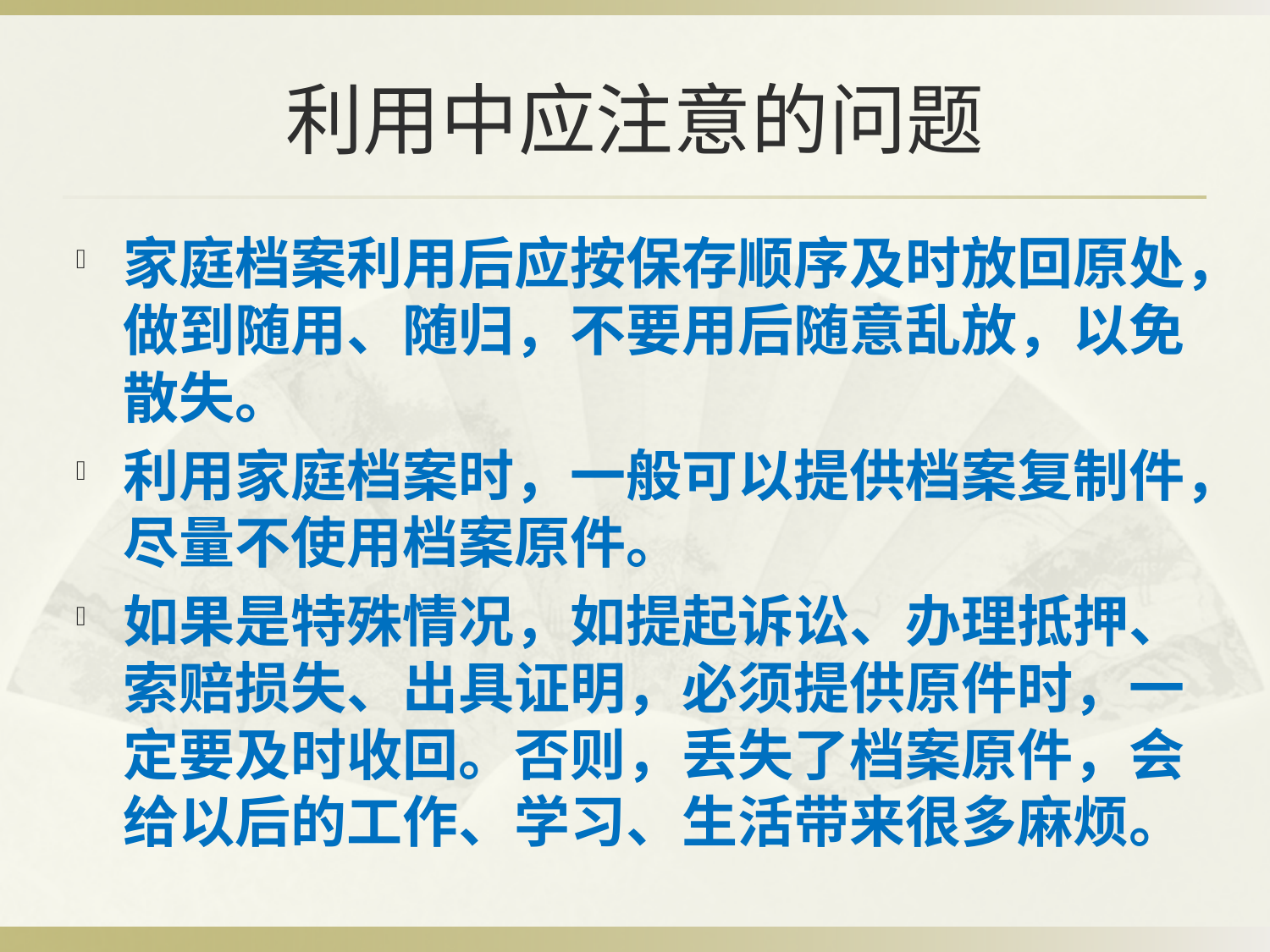

# 利用中应注意的问题
家庭档案利用后应按保存顺序及时放回原处，做到随用、随归，不要用后随意乱放，以免散失。
利用家庭档案时，一般可以提供档案复制件，尽量不使用档案原件。
如果是特殊情况，如提起诉讼、办理抵押、索赔损失、出具证明，必须提供原件时，一定要及时收回。否则，丢失了档案原件，会给以后的工作、学习、生活带来很多麻烦。
100